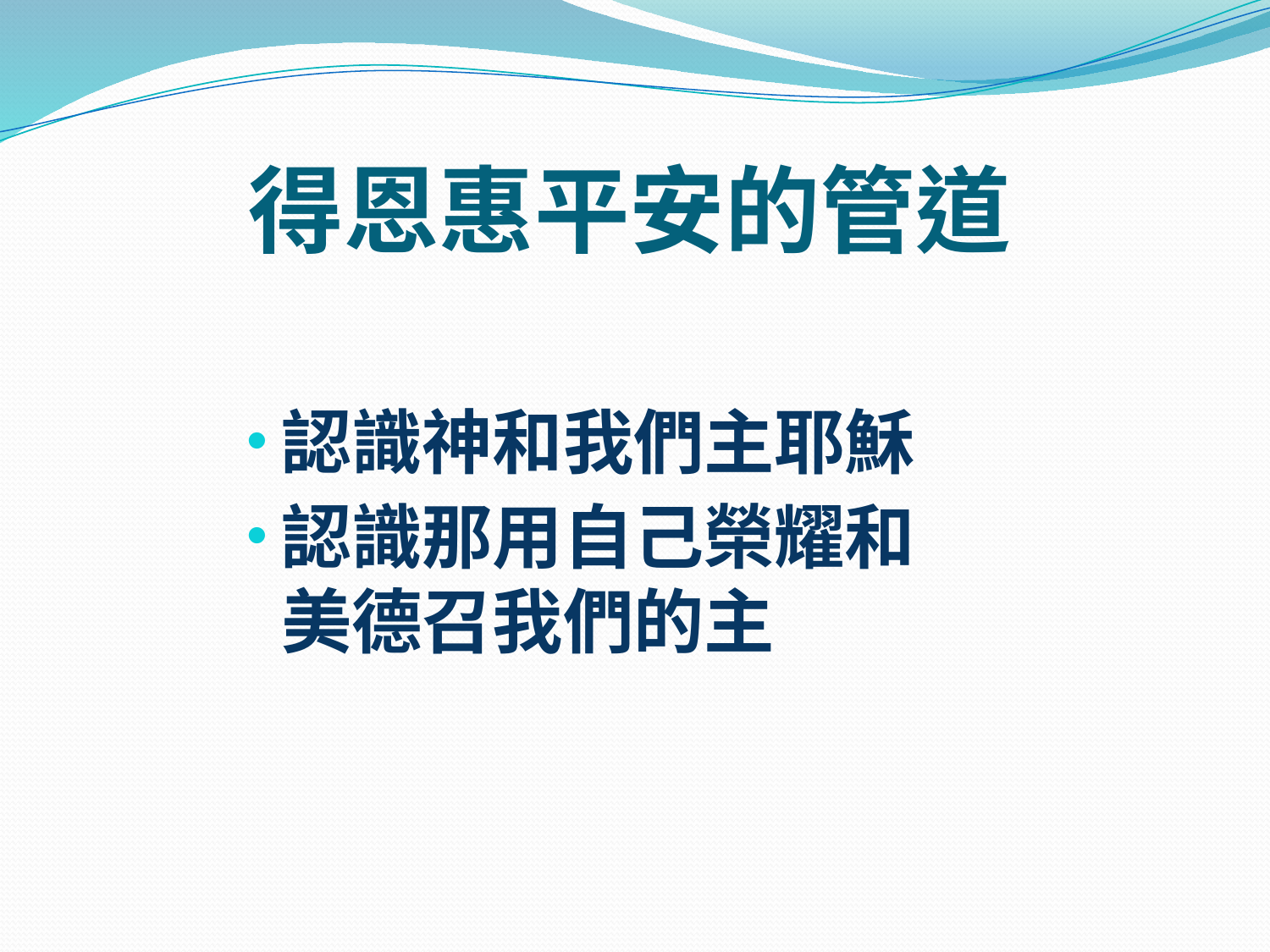

# 得恩惠平安的管道
認識神和我們主耶穌
認識那用自己榮耀和美德召我們的主